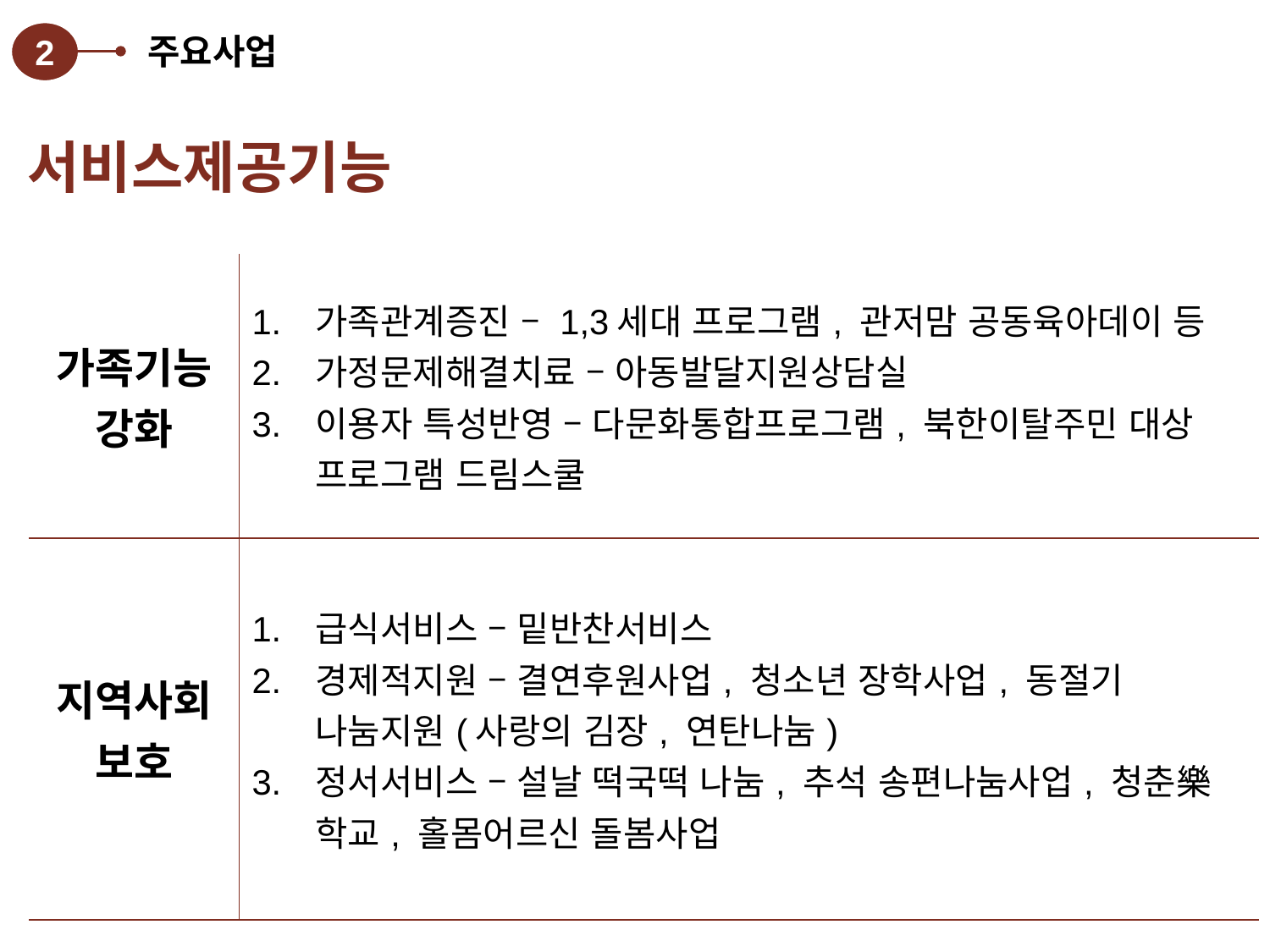

2
주요사업
서비스제공기능
| 가족기능강화 | 가족관계증진 – 1,3세대 프로그램, 관저맘 공동육아데이 등 가정문제해결치료 – 아동발달지원상담실 이용자 특성반영 – 다문화통합프로그램, 북한이탈주민 대상 프로그램 드림스쿨 |
| --- | --- |
| 지역사회보호 | 급식서비스 – 밑반찬서비스 경제적지원 – 결연후원사업, 청소년 장학사업, 동절기 나눔지원(사랑의 김장, 연탄나눔) 정서서비스 – 설날 떡국떡 나눔, 추석 송편나눔사업, 청춘樂학교, 홀몸어르신 돌봄사업 |